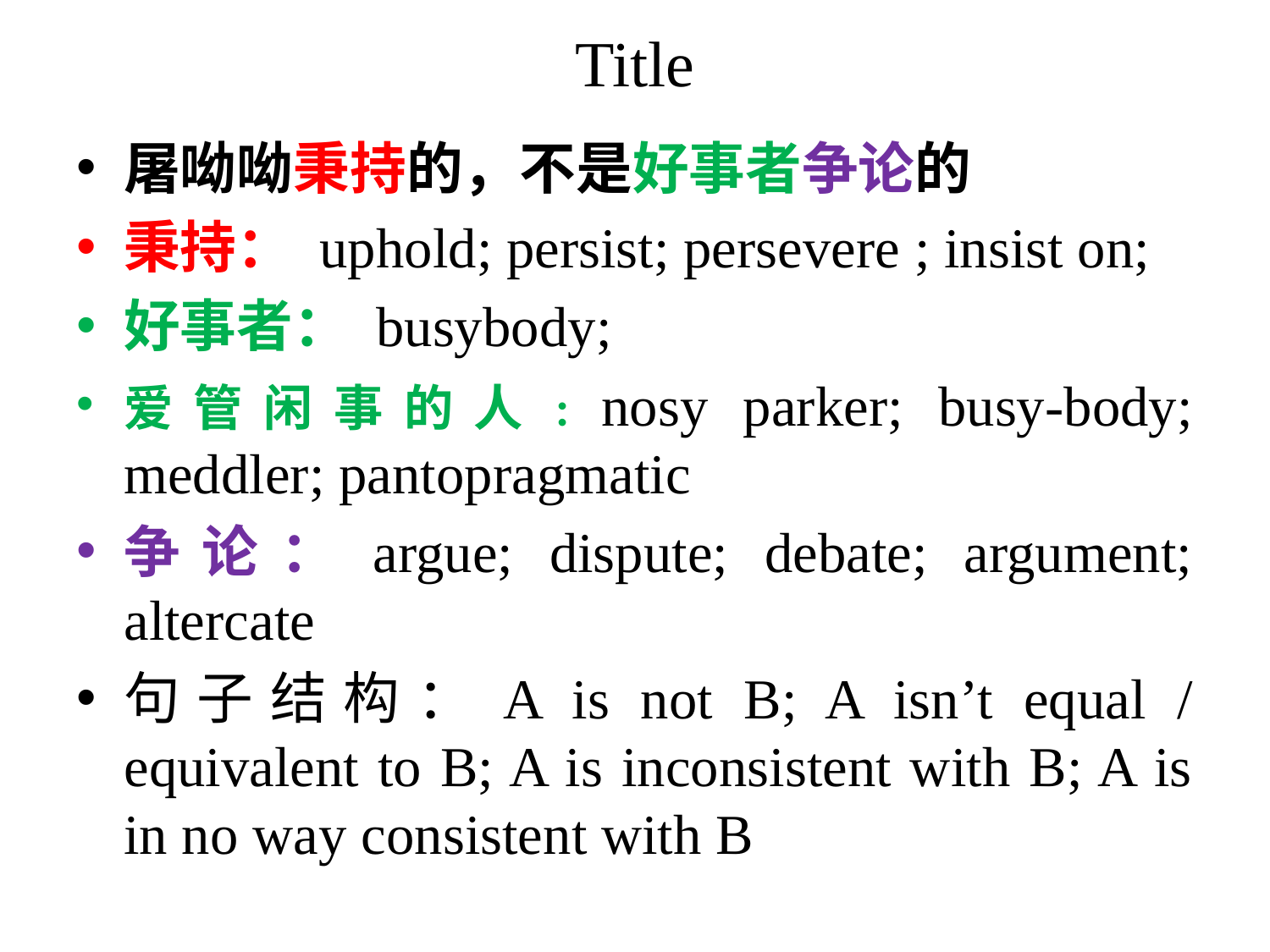

# Title
屠呦呦秉持的，不是好事者争论的
秉持： uphold; persist; persevere ; insist on;
好事者： busybody;
爱管闲事的人: nosy parker; busy-body; meddler; pantopragmatic
争论：argue; dispute; debate; argument; altercate
句子结构：A is not B; A isn’t equal / equivalent to B; A is inconsistent with B; A is in no way consistent with B